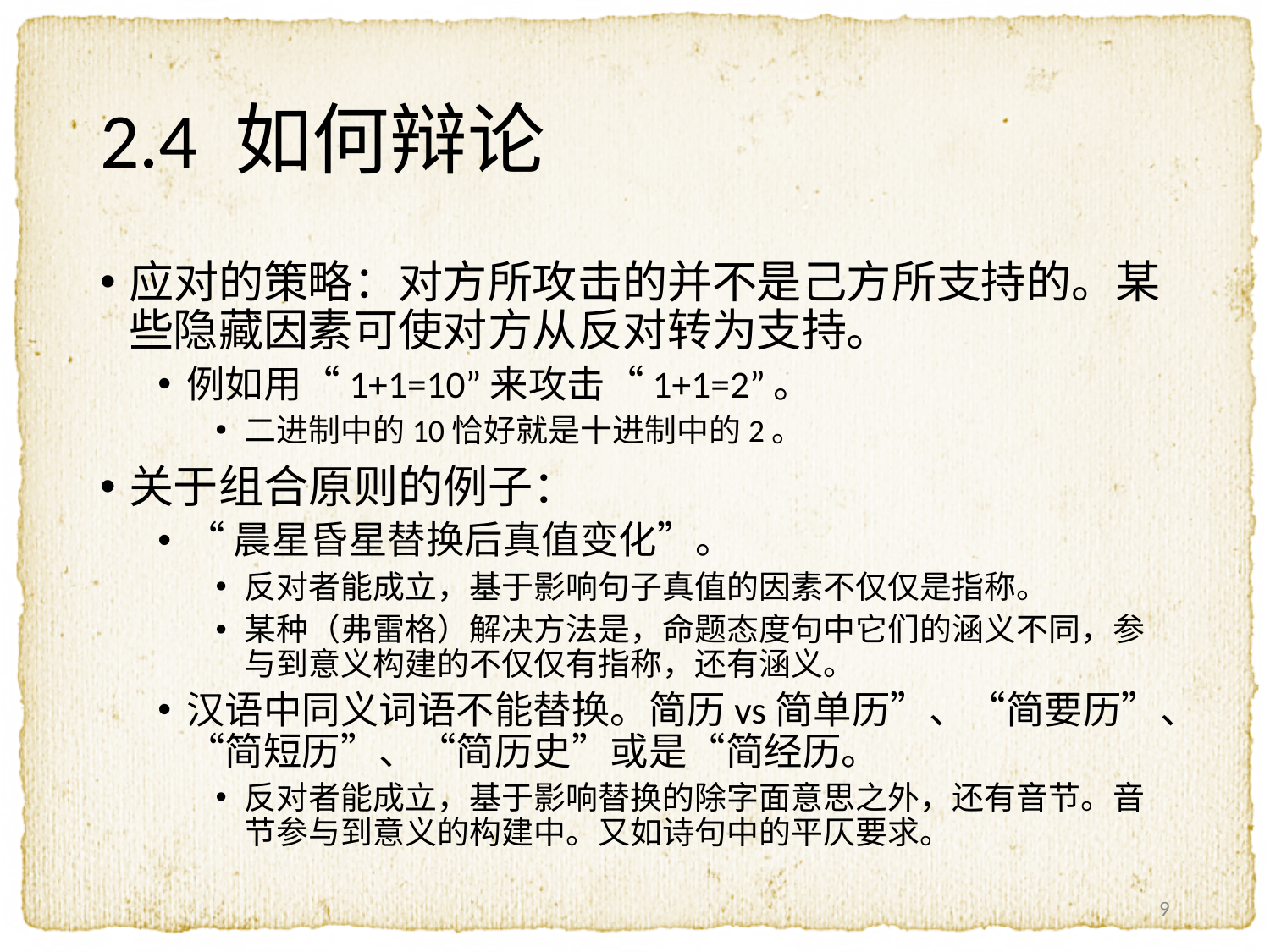

# 2.4 如何辩论
应对的策略：对方所攻击的并不是己方所支持的。某些隐藏因素可使对方从反对转为支持。
例如用“1+1=10”来攻击“1+1=2”。
二进制中的10恰好就是十进制中的2。
关于组合原则的例子：
“晨星昏星替换后真值变化”。
反对者能成立，基于影响句子真值的因素不仅仅是指称。
某种（弗雷格）解决方法是，命题态度句中它们的涵义不同，参与到意义构建的不仅仅有指称，还有涵义。
汉语中同义词语不能替换。简历vs简单历”、“简要历”、“简短历”、“简历史”或是“简经历。
反对者能成立，基于影响替换的除字面意思之外，还有音节。音节参与到意义的构建中。又如诗句中的平仄要求。

9